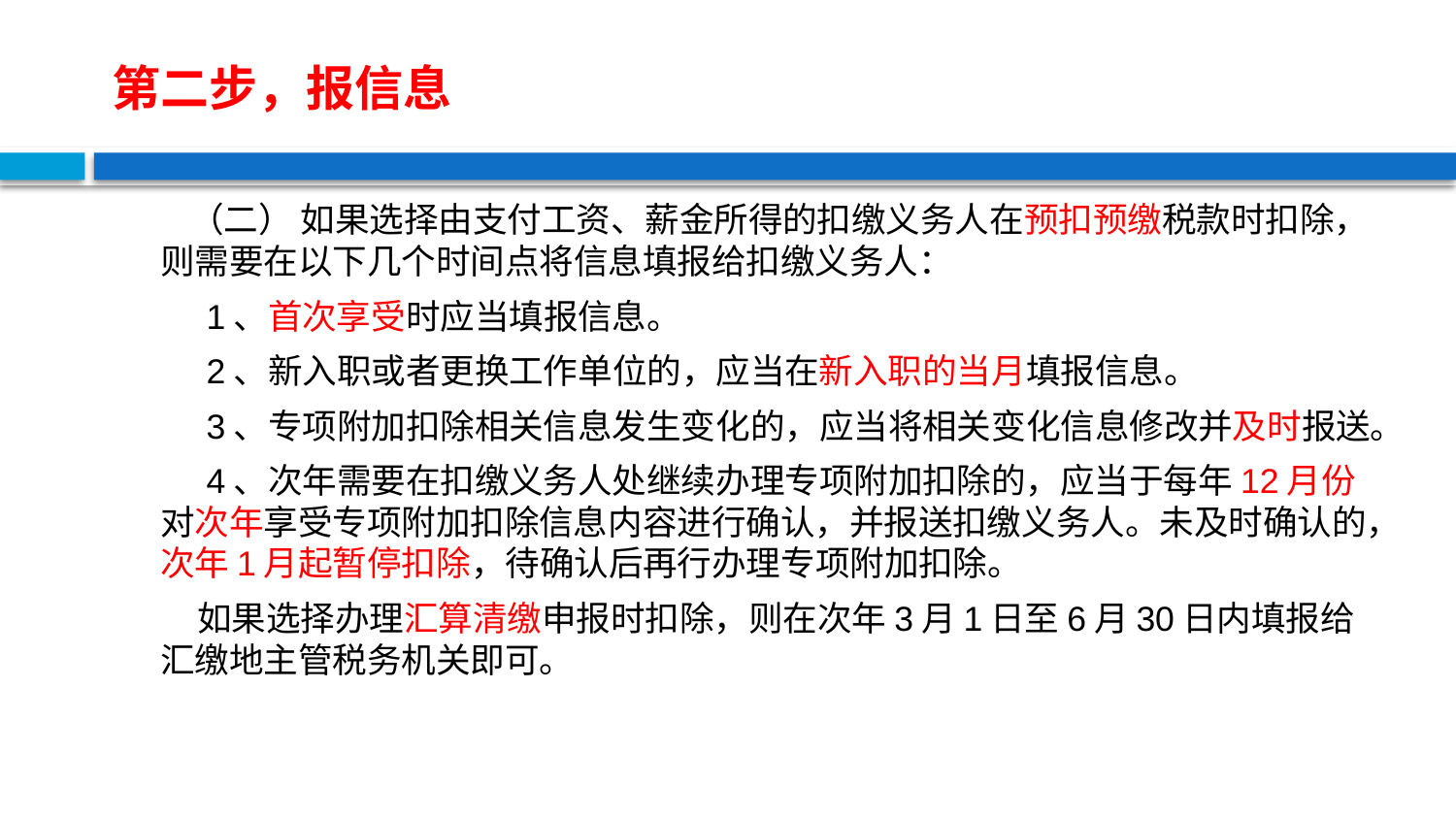

# 第二步，报信息
         （二） 如果选择由支付工资、薪金所得的扣缴义务人在预扣预缴税款时扣除，则需要在以下几个时间点将信息填报给扣缴义务人：
          1、首次享受时应当填报信息。
          2、新入职或者更换工作单位的，应当在新入职的当月填报信息。
          3、专项附加扣除相关信息发生变化的，应当将相关变化信息修改并及时报送。
          4、次年需要在扣缴义务人处继续办理专项附加扣除的，应当于每年12月份对次年享受专项附加扣除信息内容进行确认，并报送扣缴义务人。未及时确认的，次年1月起暂停扣除，待确认后再行办理专项附加扣除。
          如果选择办理汇算清缴申报时扣除，则在次年3月1日至6月30日内填报给汇缴地主管税务机关即可。